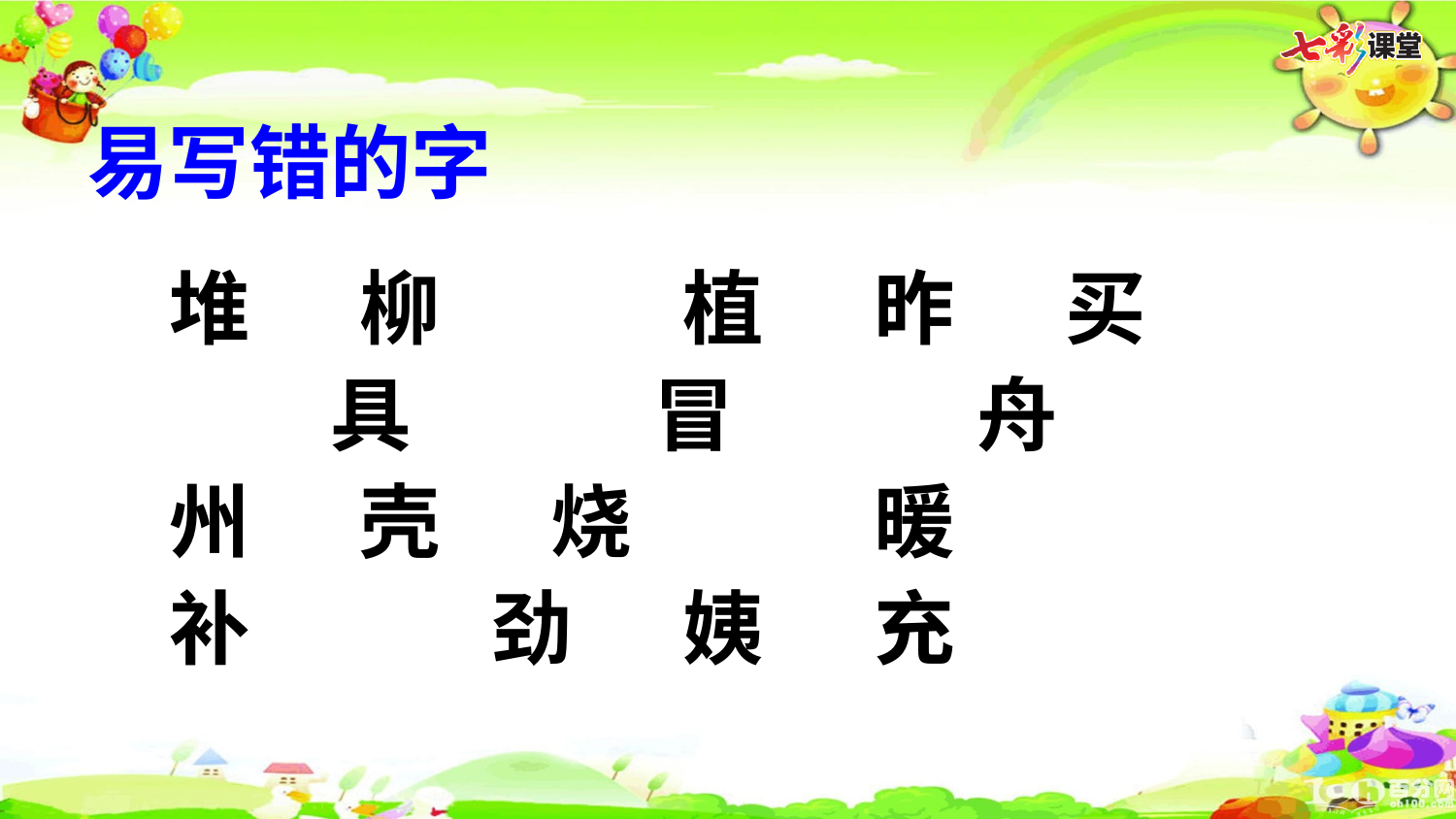

易写错的字
堆      柳　　　植      昨      买　　　具　　　冒　　　舟
州      壳      烧　　　暖
补　　　劲      姨      充